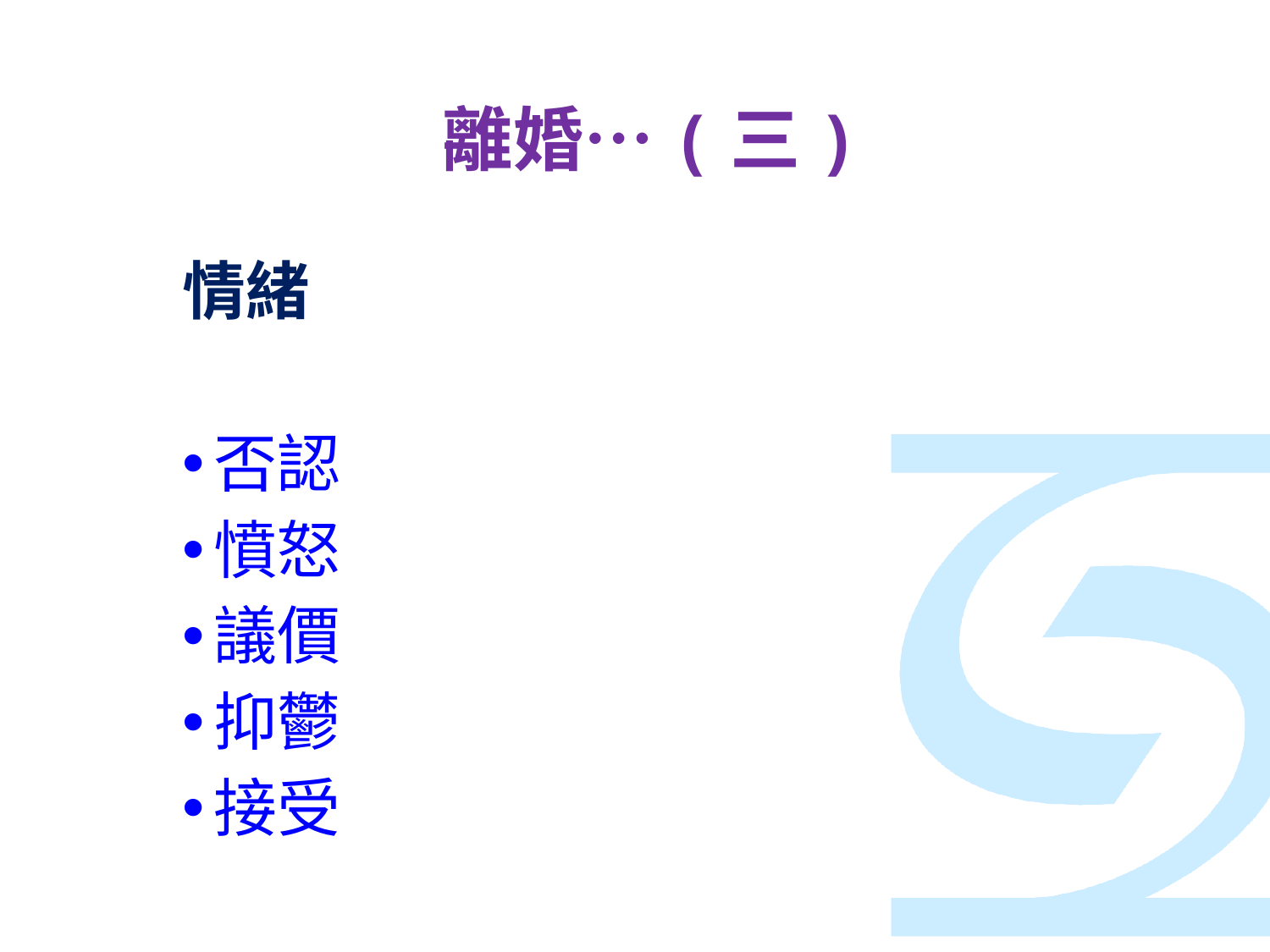

# 離婚…(三)
情緒

否認
憤怒
議價
抑鬱
接受

9